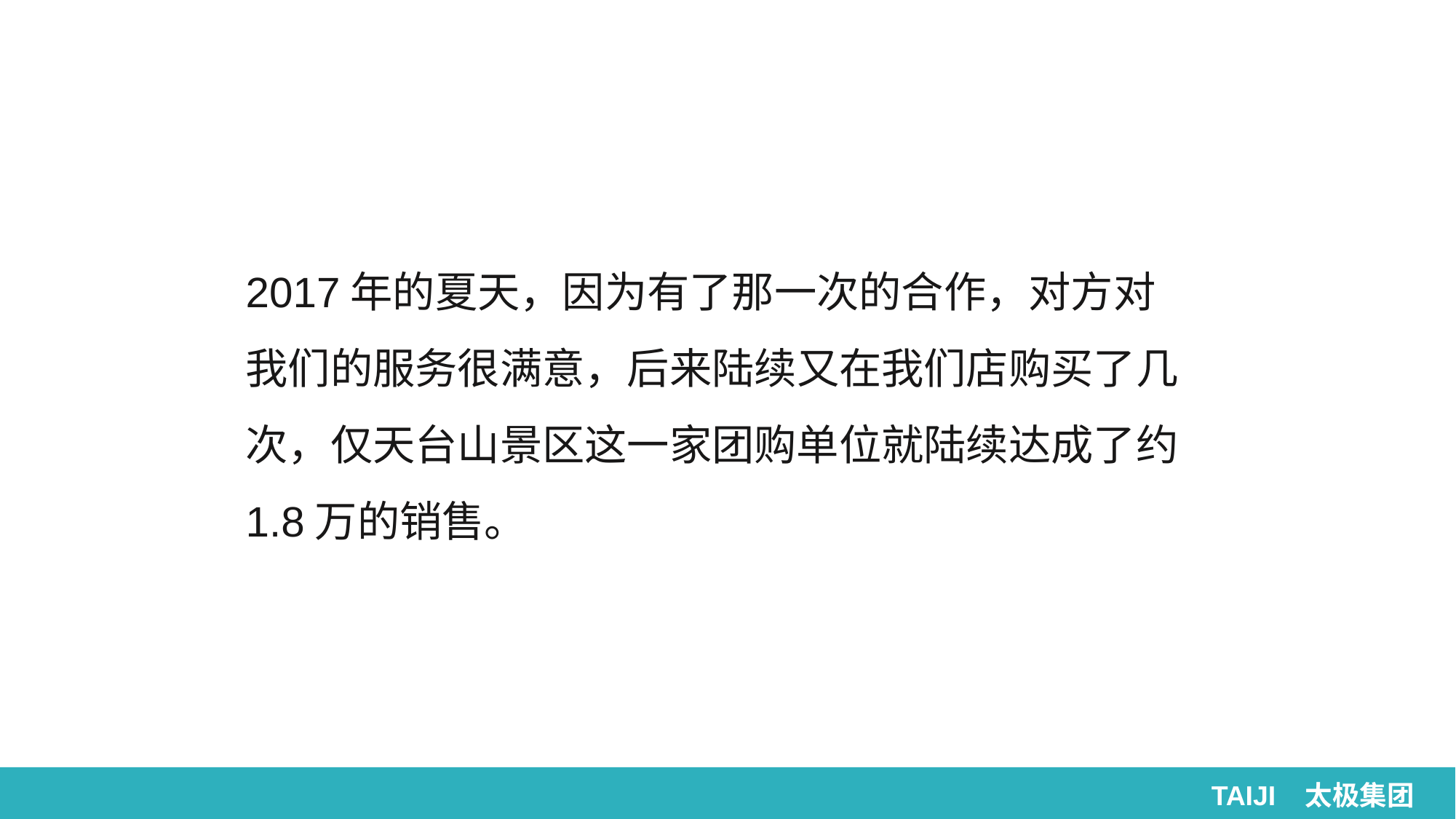

2017年的夏天，因为有了那一次的合作，对方对我们的服务很满意，后来陆续又在我们店购买了几次，仅天台山景区这一家团购单位就陆续达成了约1.8万的销售。

TAIJI   太极集团